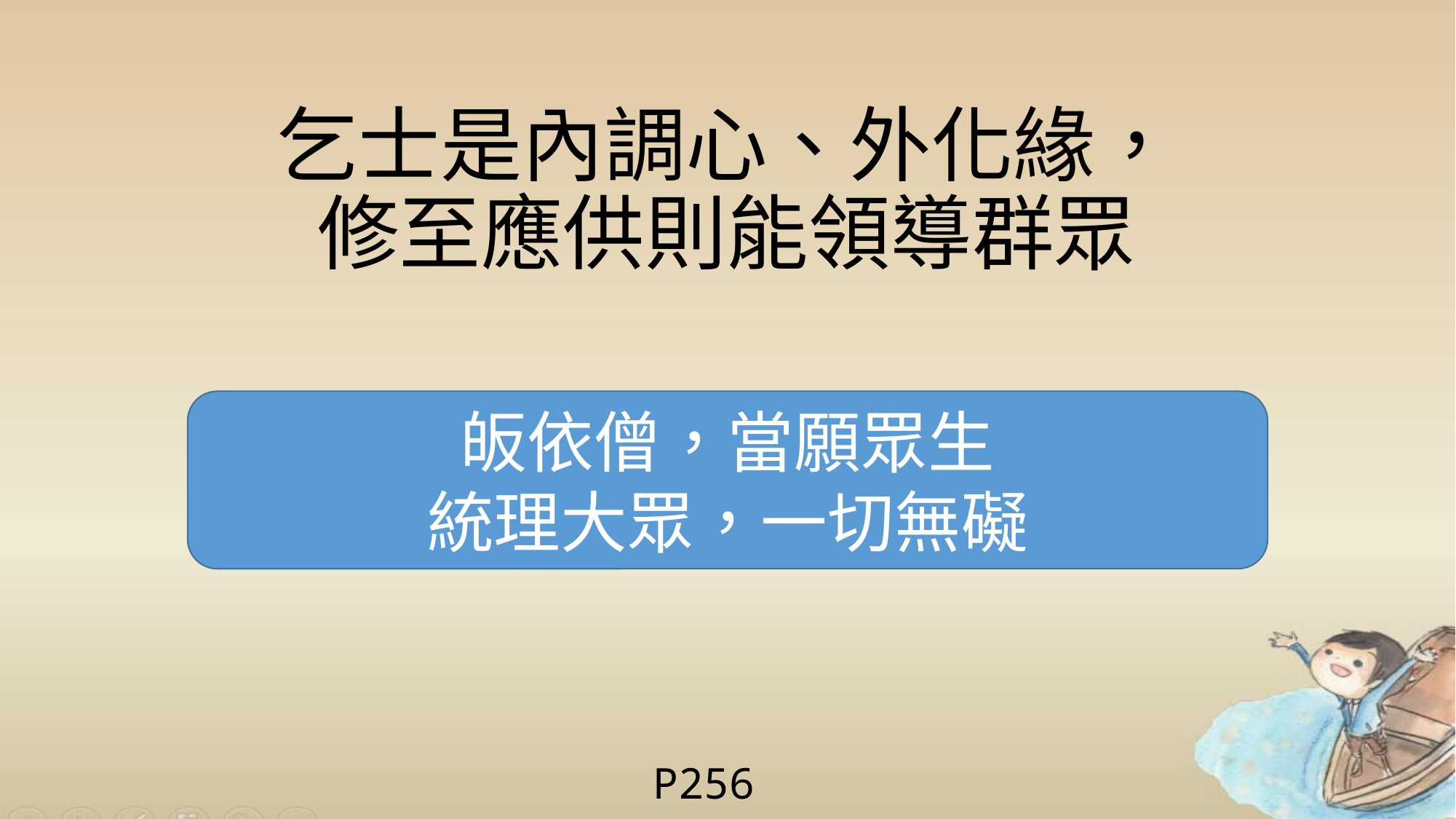

# 乞士是內調心、外化緣， 修至應供則能領導群眾
皈依僧，當願眾生
統理大眾，一切無礙
P256